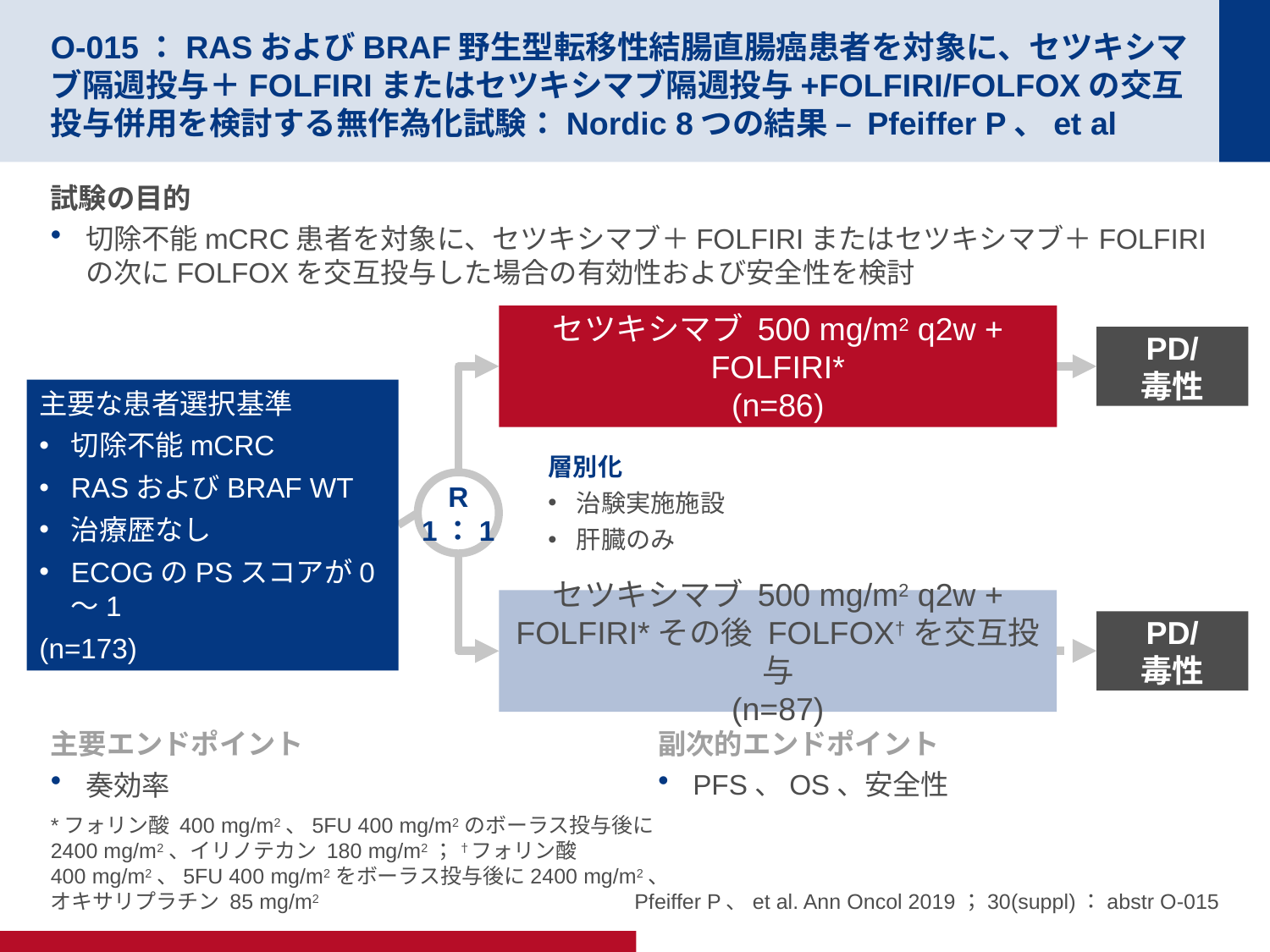

# O-015：RASおよびBRAF野生型転移性結腸直腸癌患者を対象に、セツキシマブ隔週投与＋FOLFIRIまたはセツキシマブ隔週投与+FOLFIRI/FOLFOXの交互投与併用を検討する無作為化試験：Nordic 8つの結果 – Pfeiffer P、et al
試験の目的
切除不能mCRC患者を対象に、セツキシマブ＋FOLFIRIまたはセツキシマブ＋FOLFIRIの次にFOLFOXを交互投与した場合の有効性および安全性を検討
セツキシマブ 500 mg/m2 q2w + FOLFIRI*
(n=86)
PD/
毒性
主要な患者選択基準
切除不能mCRC
RASおよびBRAF WT
治療歴なし
ECOGのPSスコアが0～1
(n=173)
層別化
治験実施施設
肝臓のみ
R
1：1
セツキシマブ 500 mg/m2 q2w + FOLFIRI*その後 FOLFOX†を交互投与
(n=87)
PD/
毒性
主要エンドポイント
奏効率
副次的エンドポイント
PFS、OS、安全性
*フォリン酸 400 mg/m2、5FU 400 mg/m2のボーラス投与後に2400 mg/m2、イリノテカン 180 mg/m2； †フォリン酸 400 mg/m2、5FU 400 mg/m2をボーラス投与後に2400 mg/m2、オキサリプラチン 85 mg/m2
Pfeiffer P、et al. Ann Oncol 2019；30(suppl)：abstr O-015